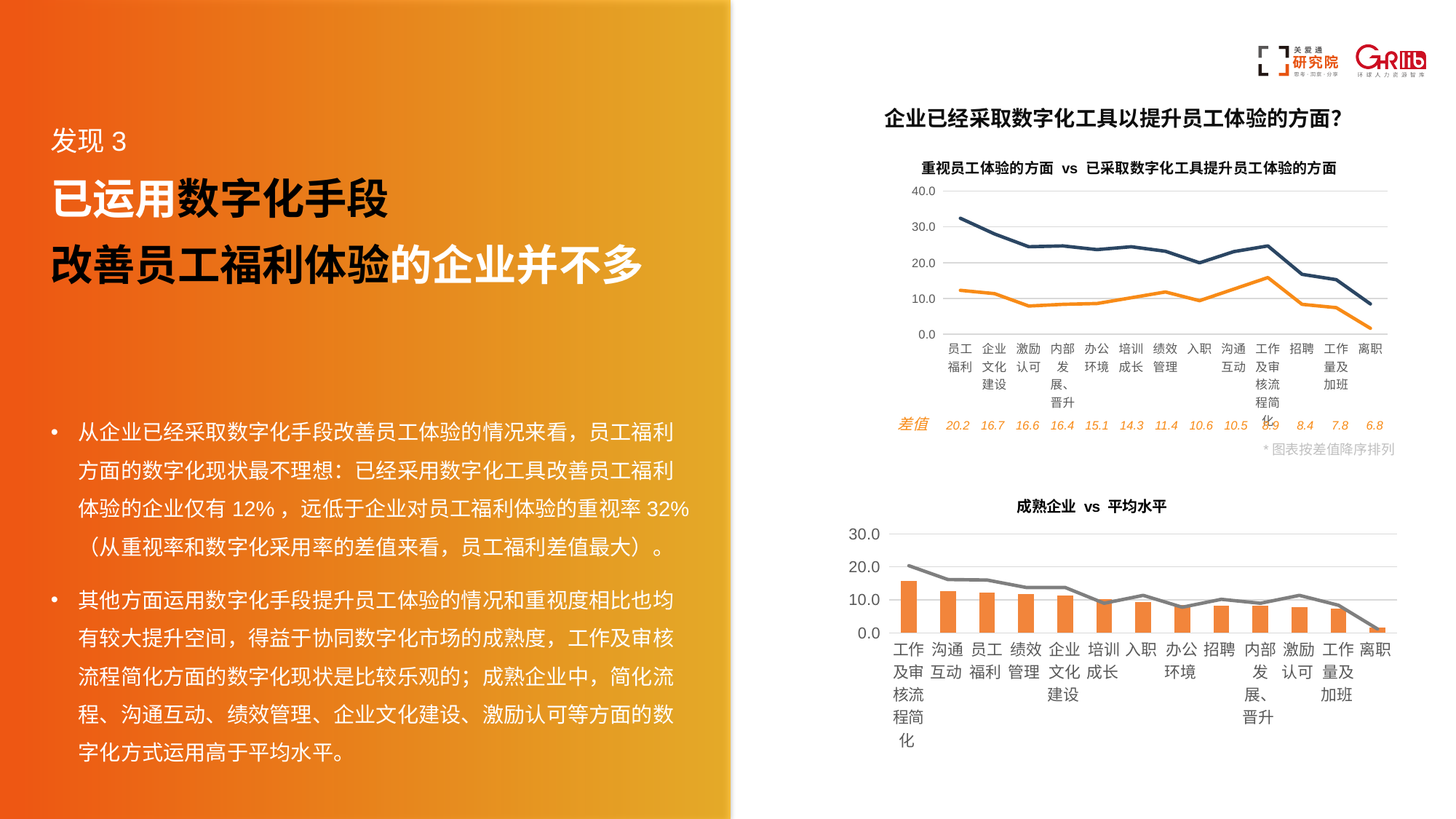

企业已经采取数字化工具以提升员工体验的方面？
发现3
已运用数字化手段
改善员工福利体验的企业并不多

### Chart: 重视员工体验的方面 vs 已采取数字化工具提升员工体验的方面

| Category | 重视的 | 已运用数字化的 |
|---|---|---|
| 员工福利 | 32.4106113033449 | 12.2401847575058 |
| 企业文化建设 | 28.0276816608997 | 11.3163972286374 |
| 激励认可 | 24.4521337946943 | 7.85219399538106 |
| 内部发展、晋升 | 24.6828143021915 | 8.31408775981524 |
| 办公环境 | 23.6447520184544 | 8.54503464203233 |
| 培训成长 | 24.4521337946943 | 10.161662817552 |
| 绩效管理 | 23.1833910034602 | 11.7782909930716 |
| 入职 | 19.9538638985006 | 9.35334872979215 |
| 沟通互动 | 23.0680507497116 | 12.5866050808314 |
| 工作及审核流程简化 | 24.6828143021915 | 15.8198614318707 |
| 招聘 | 16.7243367935409 | 8.31408775981524 |
| 工作量及加班 | 15.2249134948097 | 7.39030023094688 |
| 离职 | 8.41983852364475 | 1.61662817551963 |
从企业已经采取数字化手段改善员工体验的情况来看，员工福利方面的数字化现状最不理想：已经采用数字化工具改善员工福利体验的企业仅有12%，远低于企业对员工福利体验的重视率32%（从重视率和数字化采用率的差值来看，员工福利差值最大）。
其他方面运用数字化手段提升员工体验的情况和重视度相比也均有较大提升空间，得益于协同数字化市场的成熟度，工作及审核流程简化方面的数字化现状是比较乐观的；成熟企业中，简化流程、沟通互动、绩效管理、企业文化建设、激励认可等方面的数字化方式运用高于平均水平。
| 20.2 | 16.7 | 16.6 | 16.4 | 15.1 | 14.3 | 11.4 | 10.6 | 10.5 | 8.9 | 8.4 | 7.8 | 6.8 |
| --- | --- | --- | --- | --- | --- | --- | --- | --- | --- | --- | --- | --- |
差值
*图表按差值降序排列

### Chart: 成熟企业 vs 平均水平

| Category | 平均水平 | 成熟企业 |
|---|---|---|
| 工作及审核流程简化  | 15.8198614318707 | 20.3592814371257 |
| 沟通互动  | 12.5866050808314 | 16.1676646706587 |
| 员工福利  | 12.2401847575058 | 16.0284431137725 |
| 绩效管理  | 11.7782909930716 | 13.7724550898204 |
| 企业文化建设  | 11.3163972286374 | 13.7724550898204 |
| 培训成长  | 10.161662817552 | 8.98203592814371 |
| 入职  | 9.35334872979215 | 11.377245508982 |
| 办公环境  | 8.54503464203233 | 7.78443113772455 |
| 招聘  | 8.31408775981524 | 10.1796407185629 |
| 内部发展、晋升  | 8.31408775981524 | 8.98203592814371 |
| 激励认可  | 7.85219399538106 | 11.377245508982 |
| 工作量及加班  | 7.39030023094688 | 8.38323353293413 |
| 离职  | 1.61662817551963 | 1.19760479041916 |
31